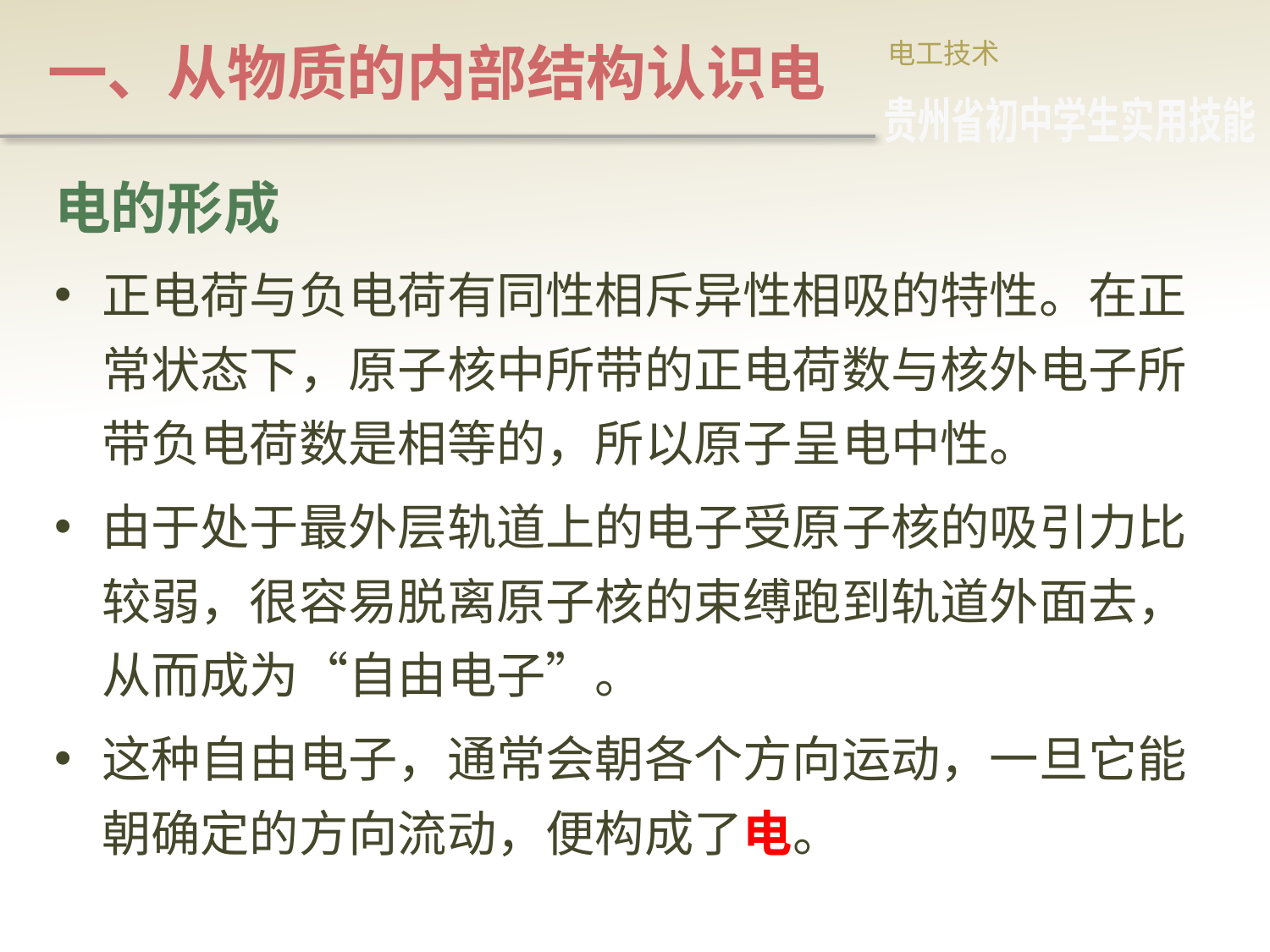

# 一、从物质的内部结构认识电
电工技术
贵州省初中学生实用技能
电的形成
正电荷与负电荷有同性相斥异性相吸的特性。在正常状态下，原子核中所带的正电荷数与核外电子所带负电荷数是相等的，所以原子呈电中性。
由于处于最外层轨道上的电子受原子核的吸引力比较弱，很容易脱离原子核的束缚跑到轨道外面去，从而成为“自由电子”。
这种自由电子，通常会朝各个方向运动，一旦它能朝确定的方向流动，便构成了电。